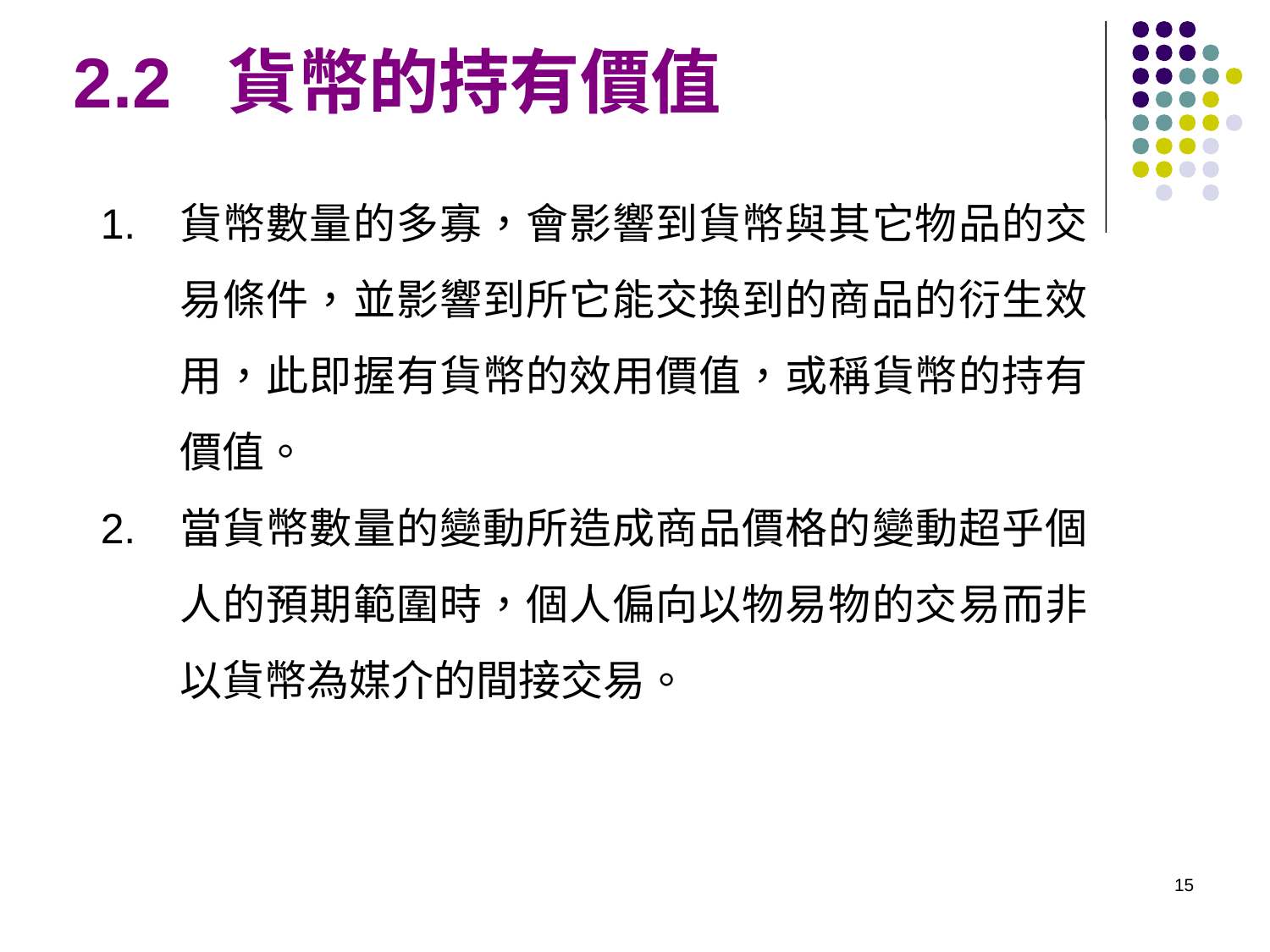

# 2.2  貨幣的持有價值
貨幣數量的多寡，會影響到貨幣與其它物品的交易條件，並影響到所它能交換到的商品的衍生效用，此即握有貨幣的效用價值，或稱貨幣的持有價值。
當貨幣數量的變動所造成商品價格的變動超乎個人的預期範圍時，個人偏向以物易物的交易而非以貨幣為媒介的間接交易。

15